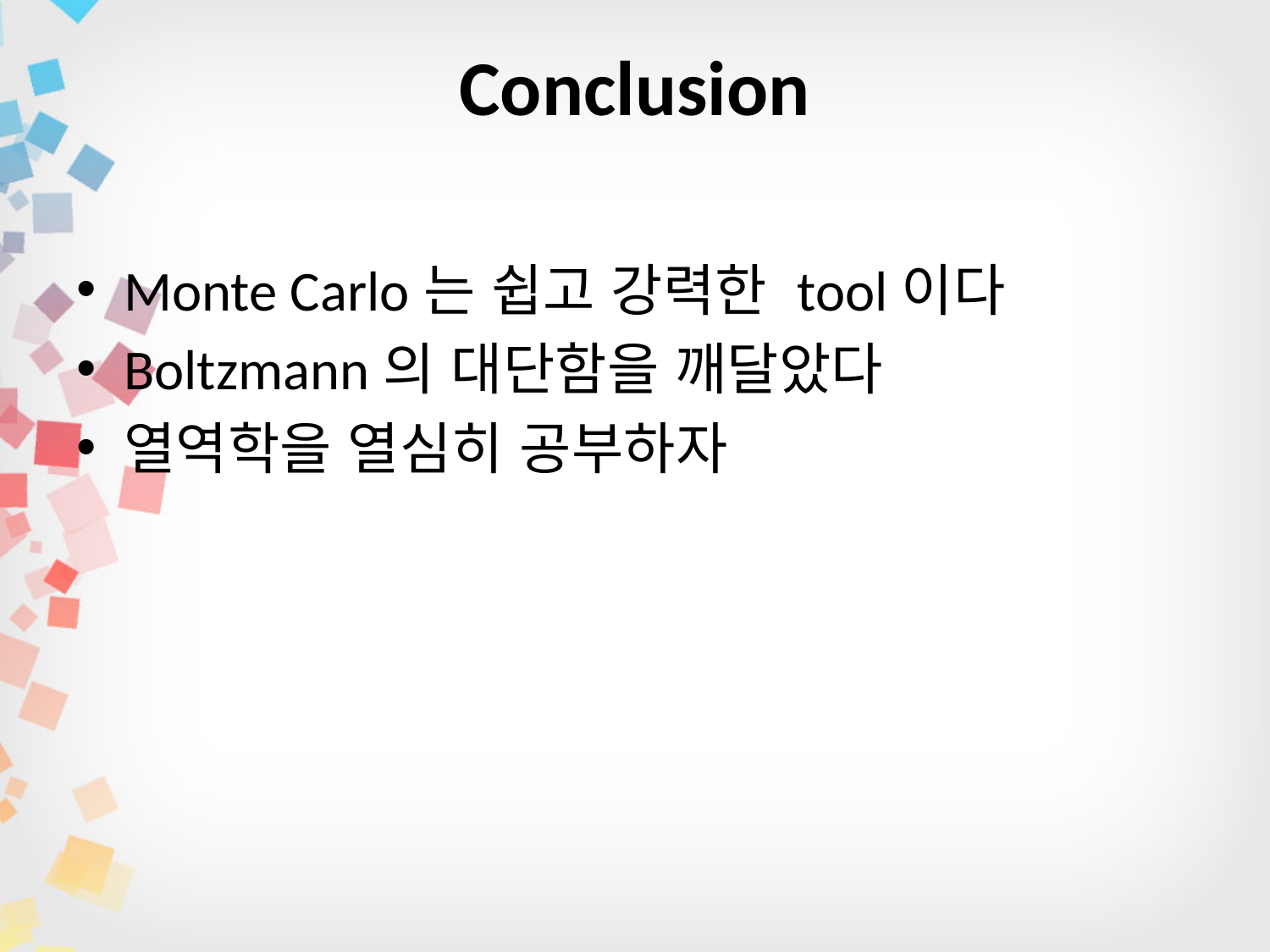

# Conclusion

Monte Carlo는 쉽고 강력한 tool이다
Boltzmann의 대단함을 깨달았다
열역학을 열심히 공부하자